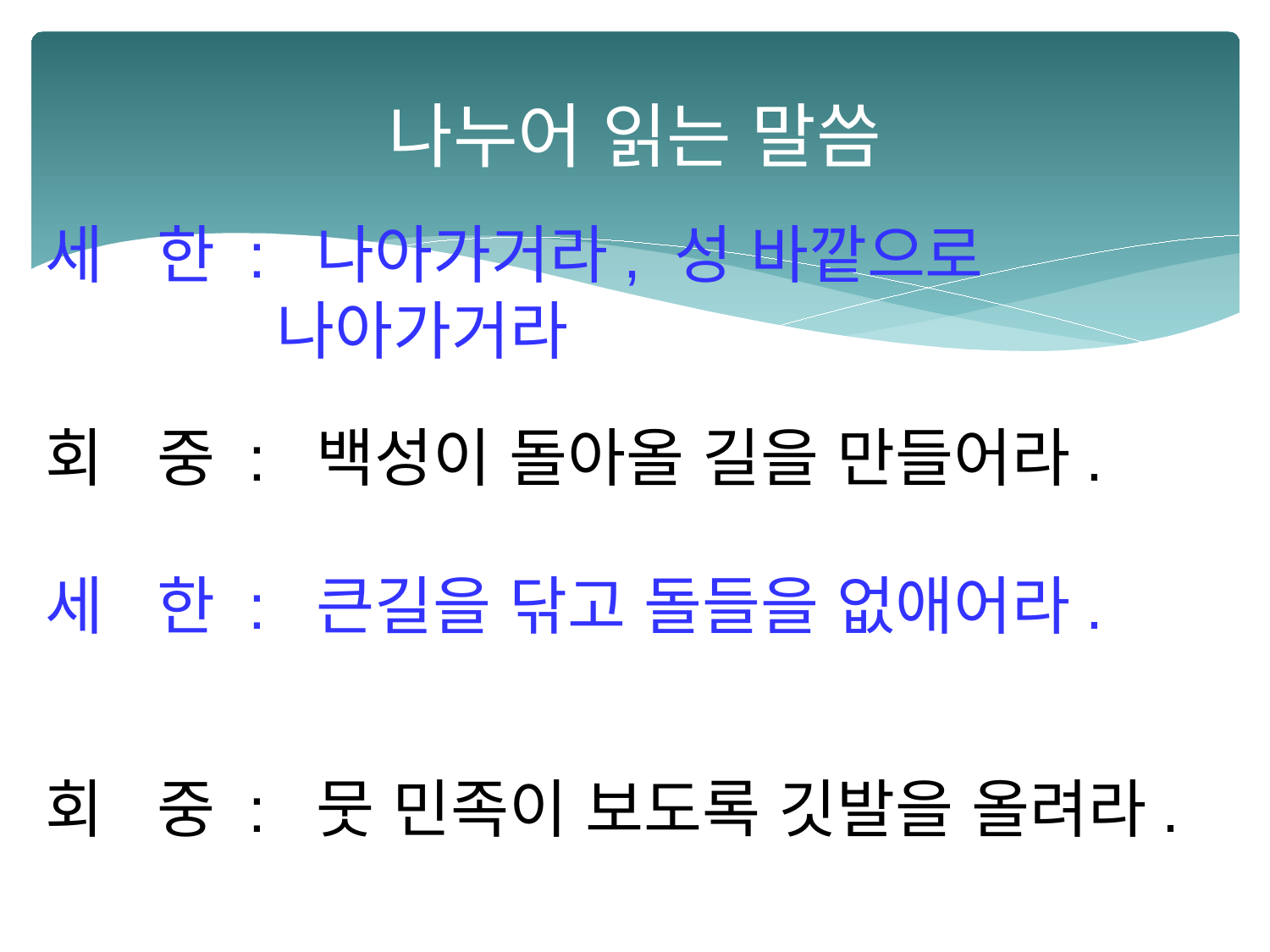

# 나누어 읽는 말씀
 세   한 :  나아가거라, 성 바깥으로
              나아가거라

 회   중 :  백성이 돌아올 길을 만들어라.

 세   한 :  큰길을 닦고 돌들을 없애어라.

 회   중 :  뭇 민족이 보도록 깃발을 올려라.